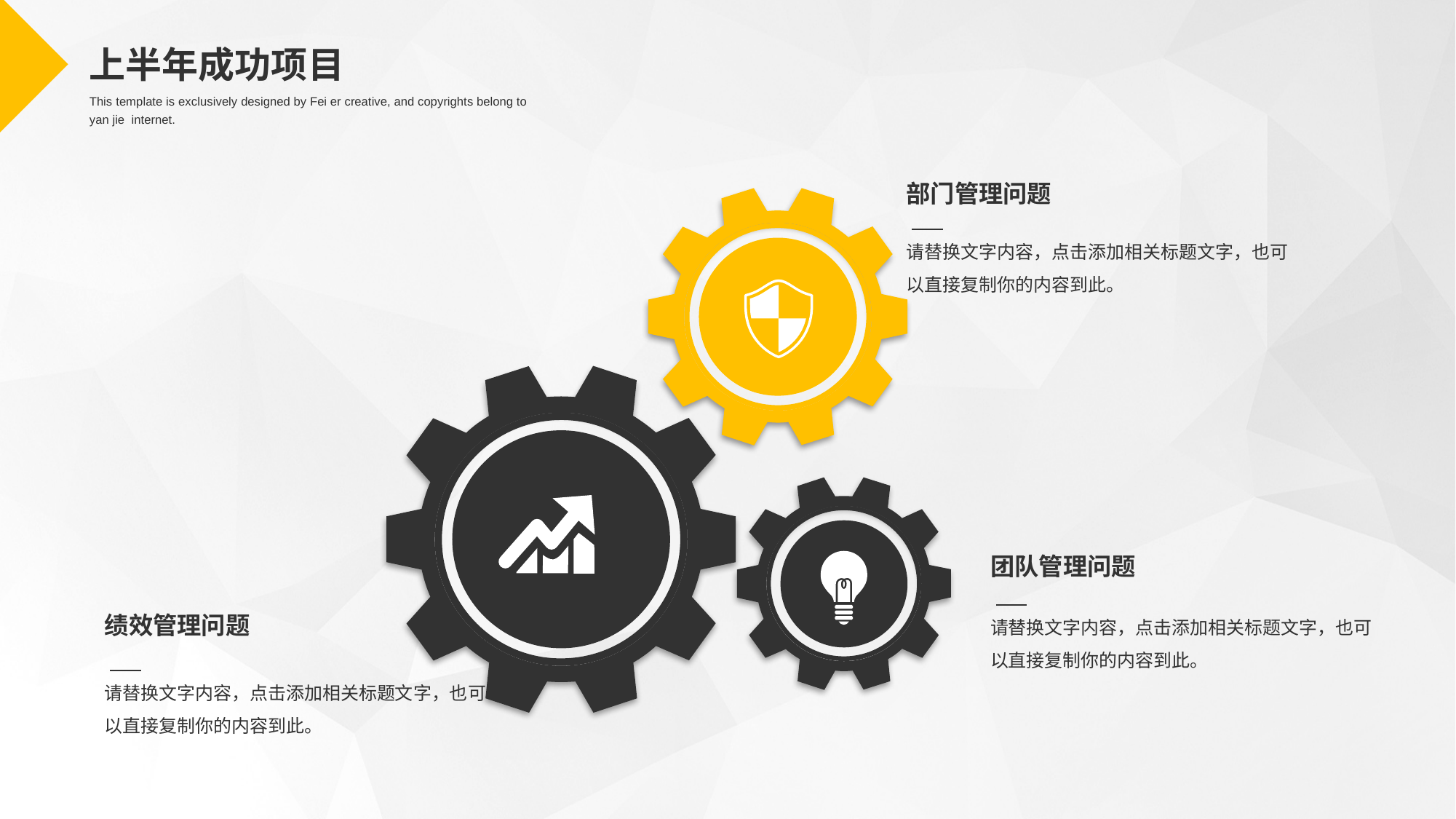

上半年成功项目
This template is exclusively designed by Fei er creative, and copyrights belong to yan jie  internet.
部门管理问题

请替换文字内容，点击添加相关标题文字，也可以直接复制你的内容到此。

团队管理问题

请替换文字内容，点击添加相关标题文字，也可以直接复制你的内容到此。
绩效管理问题
请替换文字内容，点击添加相关标题文字，也可以直接复制你的内容到此。